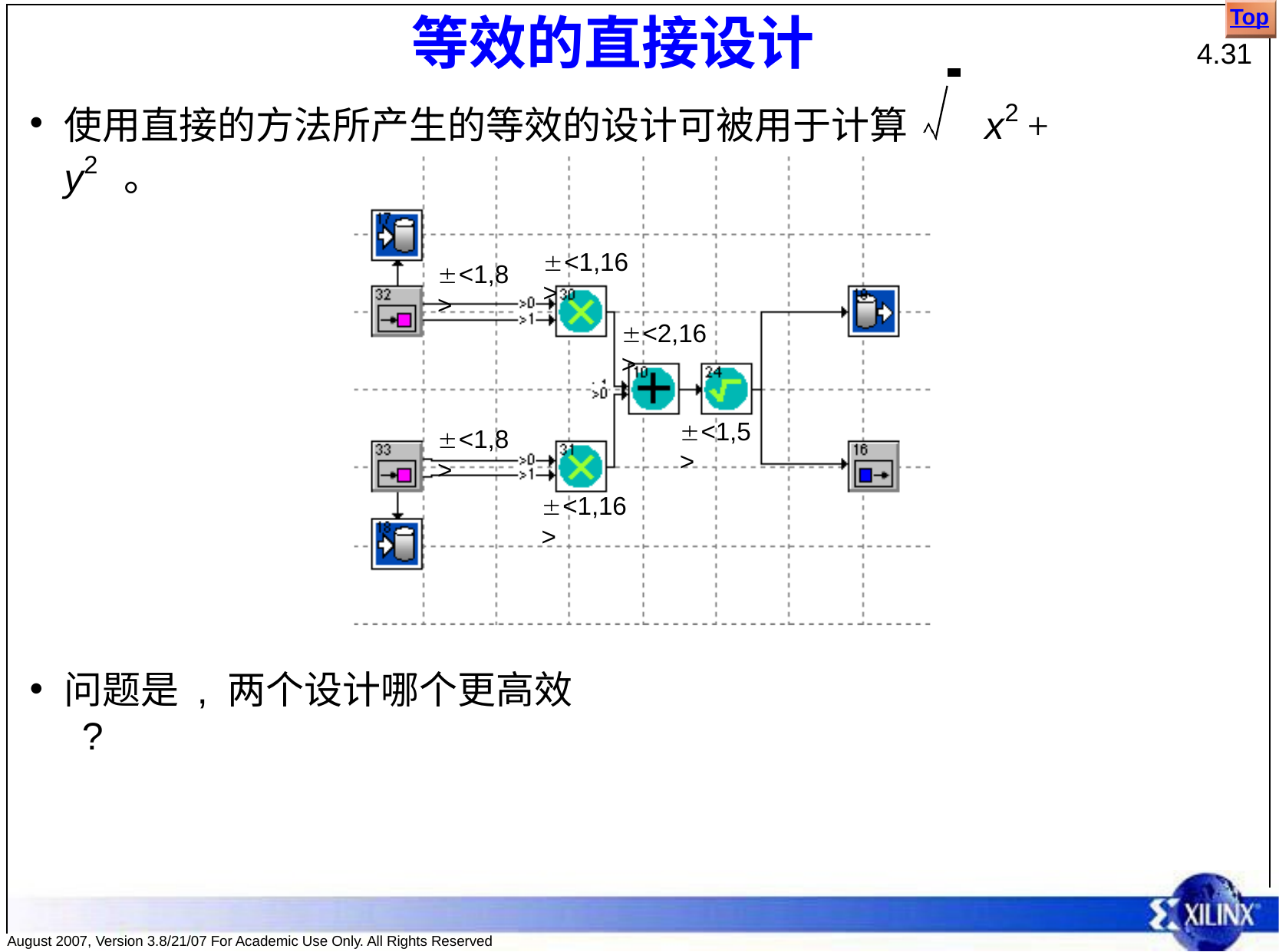

Top
# 等效的直接设计
4.31

使用直接的方法所产生的等效的设计可被用于计算	x2 + y2 。

±<1,16>
±<1,8>
±<2,16>
±<1,5>
±<1,8>
±<1,16>
问题是 , 两个设计哪个更高效 ?
August 2007, Version 3.8/21/07 For Academic Use Only. All Rights Reserved